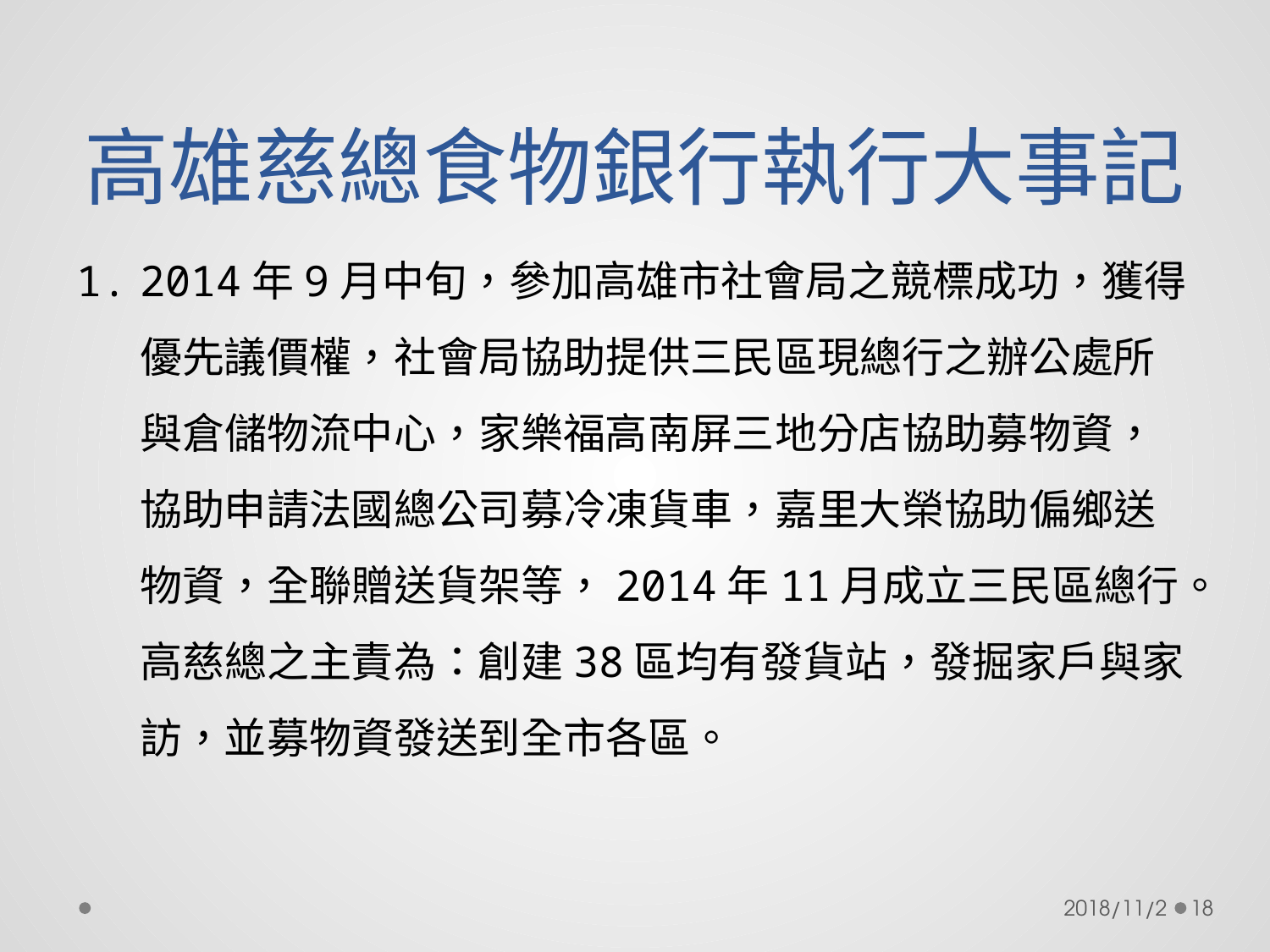

# 高雄慈總食物銀行執行大事記
2014年9月中旬，參加高雄市社會局之競標成功，獲得優先議價權，社會局協助提供三民區現總行之辦公處所與倉儲物流中心，家樂福高南屏三地分店協助募物資，協助申請法國總公司募冷凍貨車，嘉里大榮協助偏鄉送物資，全聯贈送貨架等，2014年11月成立三民區總行。高慈總之主責為：創建38區均有發貨站，發掘家戶與家訪，並募物資發送到全市各區。

2018/11/2
18